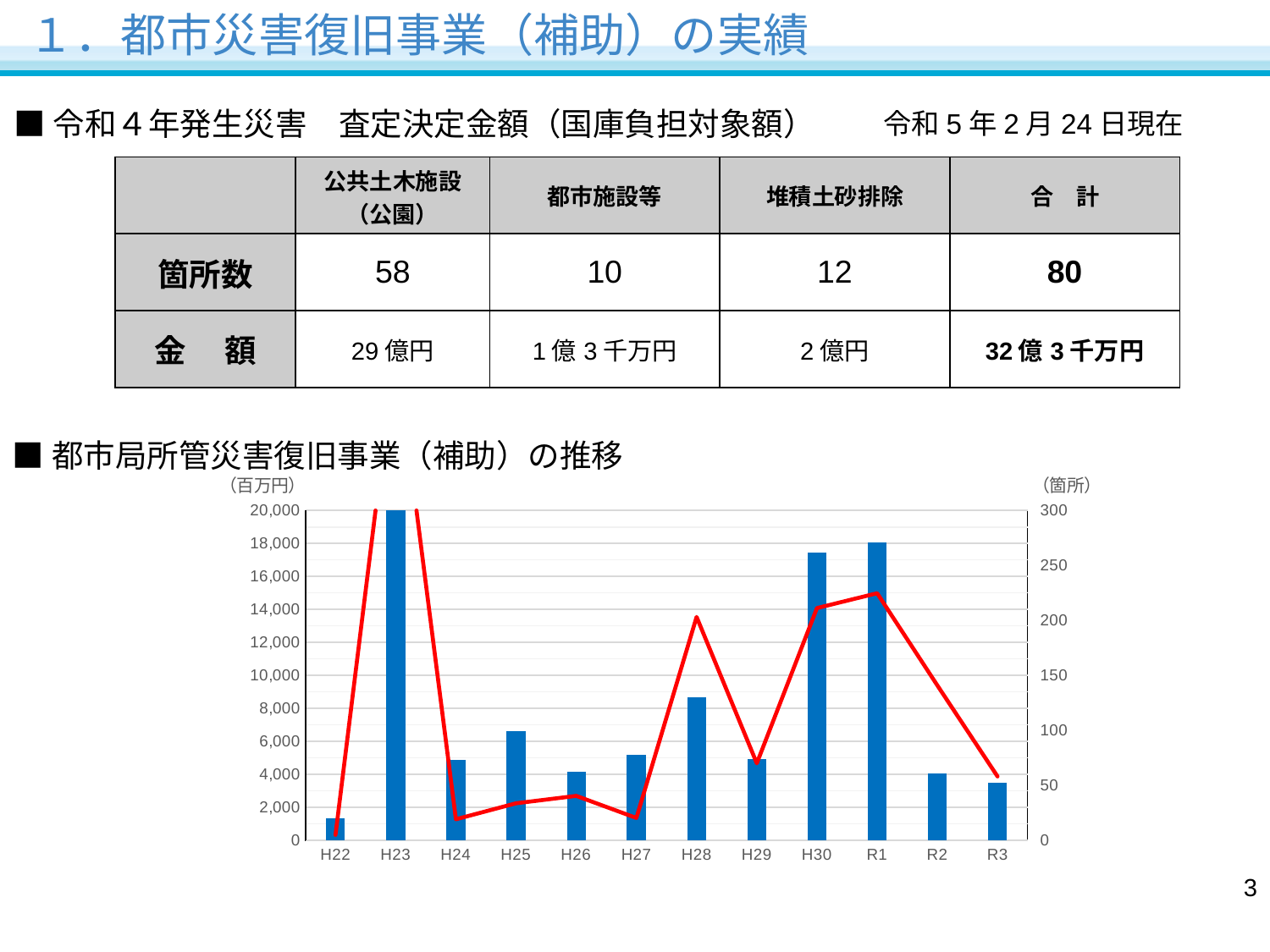

１．都市災害復旧事業（補助）の実績
■令和４年発生災害　査定決定金額（国庫負担対象額）
令和5年2月24日現在
|  | 公共土木施設 （公園） | 都市施設等 | 堆積土砂排除 | 合　計 |
| --- | --- | --- | --- | --- |
| 箇所数 | 58 | 10 | 12 | 80 |
| 金　 額 | 29億円 | 1億3千万円 | 2億円 | 32億3千万円 |
■都市局所管災害復旧事業（補助）の推移

### Chart

| Category | 件数 | 事業費（百万円） |
|---|---|---|
| H22 | 20.0 | 326.0 |
| H23 | 790.0 | 29890.0 |
| H24 | 73.0 | 1270.0 |
| H25 | 99.0 | 2241.0 |
| H26 | 62.0 | 2690.0 |
| H27 | 78.0 | 1349.0 |
| H28 | 130.0 | 13543.0 |
| H29 | 74.0 | 4664.0 |
| H30 | 262.0 | 14079.0 |
| R1 | 271.0 | 14980.0 |
| R2 | 61.0 | 9393.0 |
| R3 | 52.0 | 3867.0 |
3